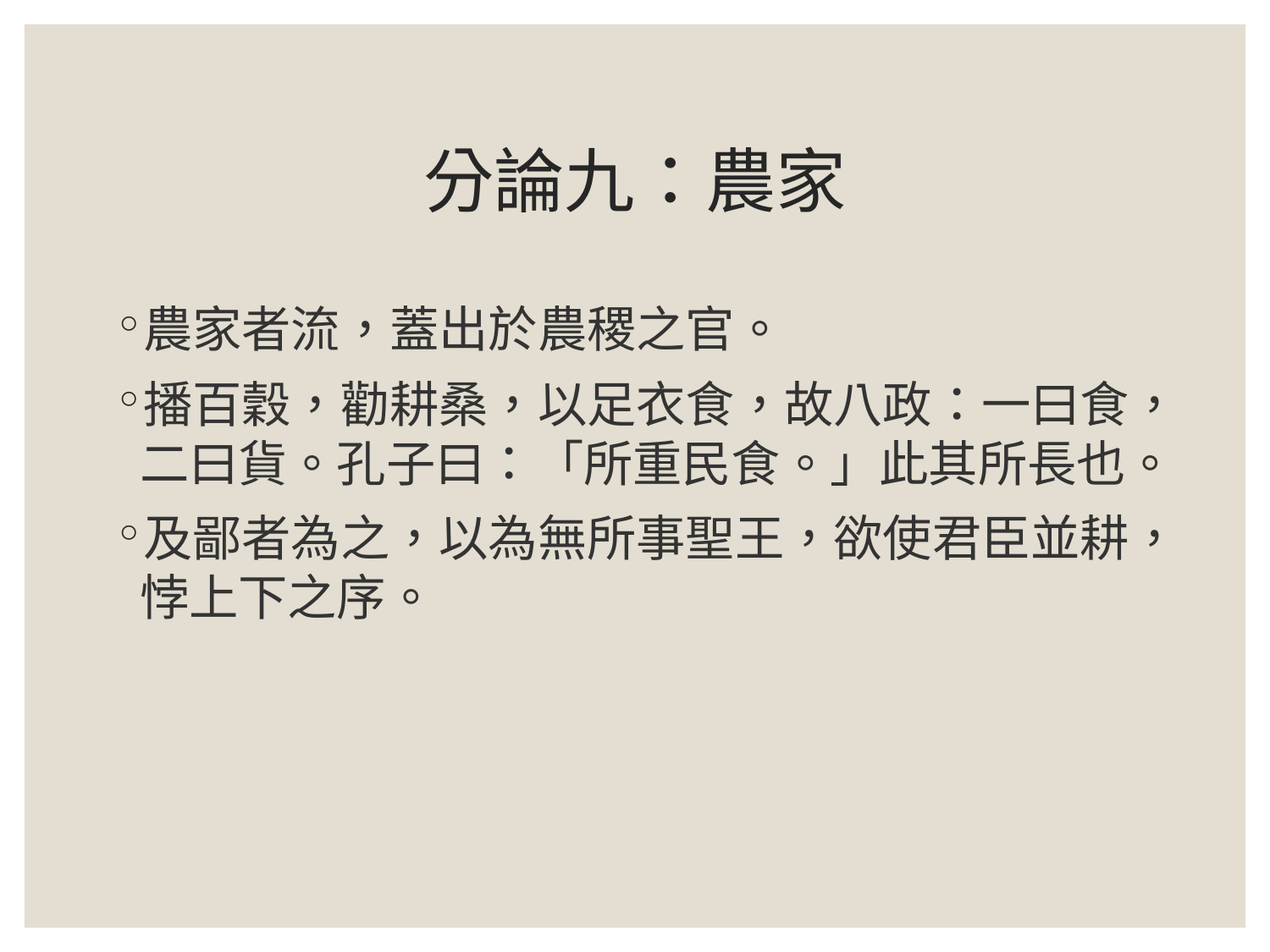

# 分論九：農家
農家者流，蓋出於農稷之官。
播百穀，勸耕桑，以足衣食，故八政：一曰食，二曰貨。孔子曰：「所重民食。」此其所長也。
及鄙者為之，以為無所事聖王，欲使君臣並耕，悖上下之序。